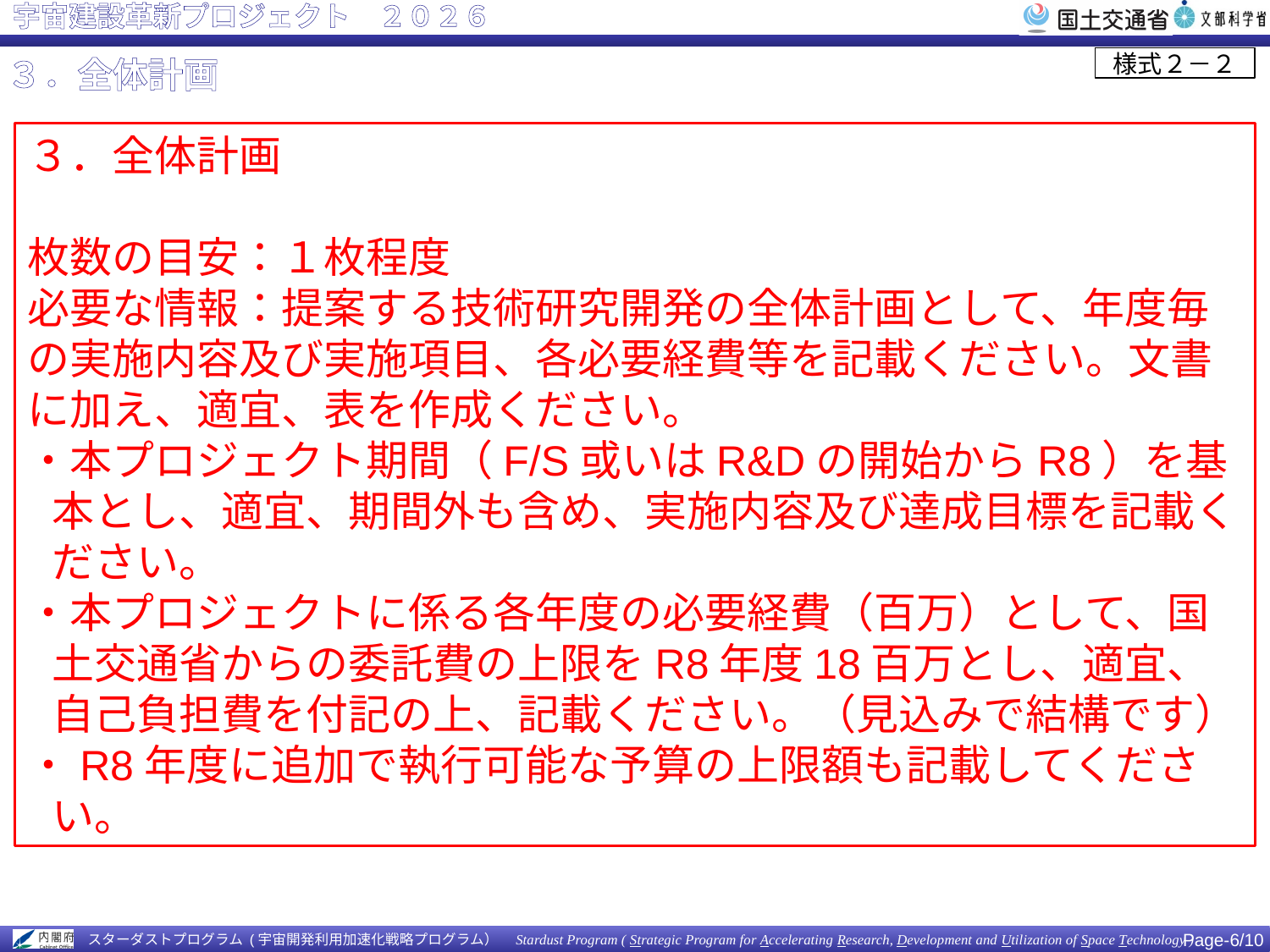

３．全体計画
３．全体計画

枚数の目安：１枚程度
必要な情報：提案する技術研究開発の全体計画として、年度毎の実施内容及び実施項目、各必要経費等を記載ください。文書に加え、適宜、表を作成ください。
・本プロジェクト期間（F/S或いはR&Dの開始からR8）を基本とし、適宜、期間外も含め、実施内容及び達成目標を記載ください。
・本プロジェクトに係る各年度の必要経費（百万）として、国土交通省からの委託費の上限をR8年度18百万とし、適宜、自己負担費を付記の上、記載ください。（見込みで結構です）
・R8年度に追加で執行可能な予算の上限額も記載してください。
Page-6/10